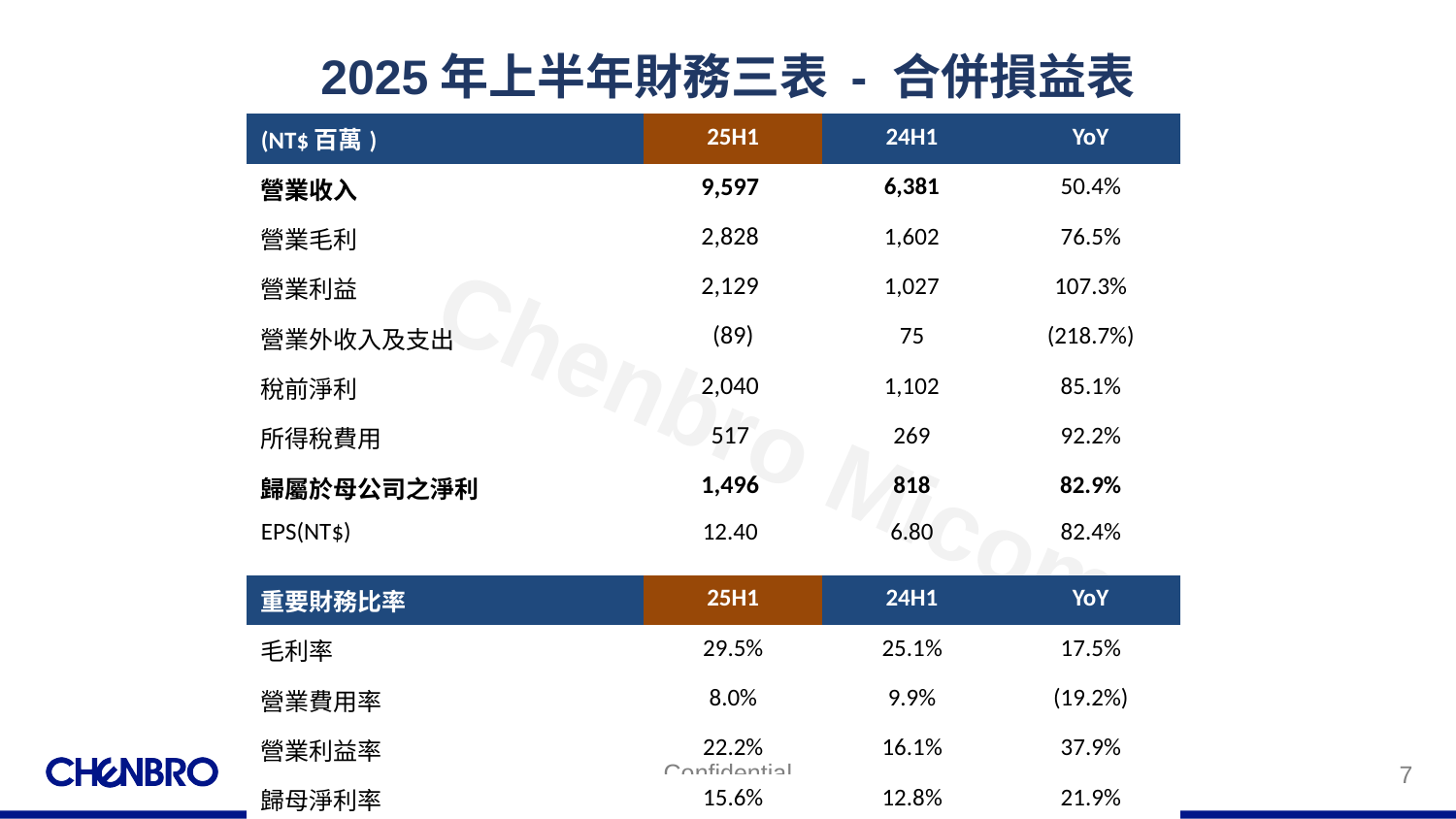

# 2025年上半年財務三表 - 合併損益表
| (NT$百萬) | 25H1 | 24H1 | YoY |
| --- | --- | --- | --- |
| 營業收入 | 9,597 | 6,381 | 50.4% |
| 營業毛利 | 2,828 | 1,602 | 76.5% |
| 營業利益 | 2,129 | 1,027 | 107.3% |
| 營業外收入及支出 | (89) | 75 | (218.7%) |
| 稅前淨利 | 2,040 | 1,102 | 85.1% |
| 所得稅費用 | 517 | 269 | 92.2% |
| 歸屬於母公司之淨利 | 1,496 | 818 | 82.9% |
| EPS(NT$) | 12.40 | 6.80 | 82.4% |
|  |  |  |  |
| 重要財務比率 | 25H1 | 24H1 | YoY |
| 毛利率 | 29.5% | 25.1% | 17.5% |
| 營業費用率 | 8.0% | 9.9% | (19.2%) |
| 營業利益率 | 22.2% | 16.1% | 37.9% |
| 歸母淨利率 | 15.6% | 12.8% | 21.9% |
| 有效稅率 | 25.4% | 24.4% | 4.1% |